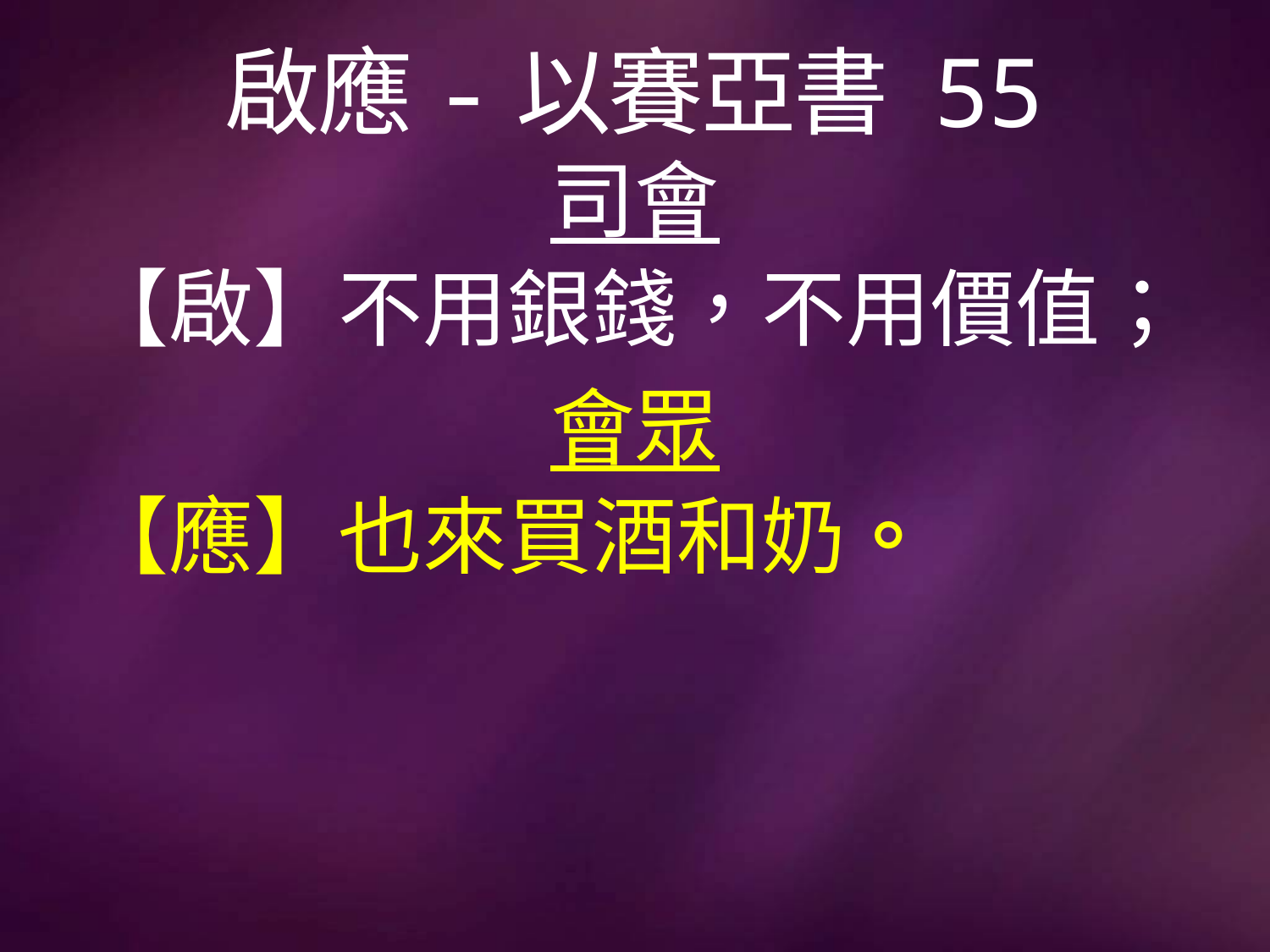

# 啟應-以賽亞書 55
司會
【啟】不用銀錢，不用價值；
會眾
【應】也來買酒和奶。